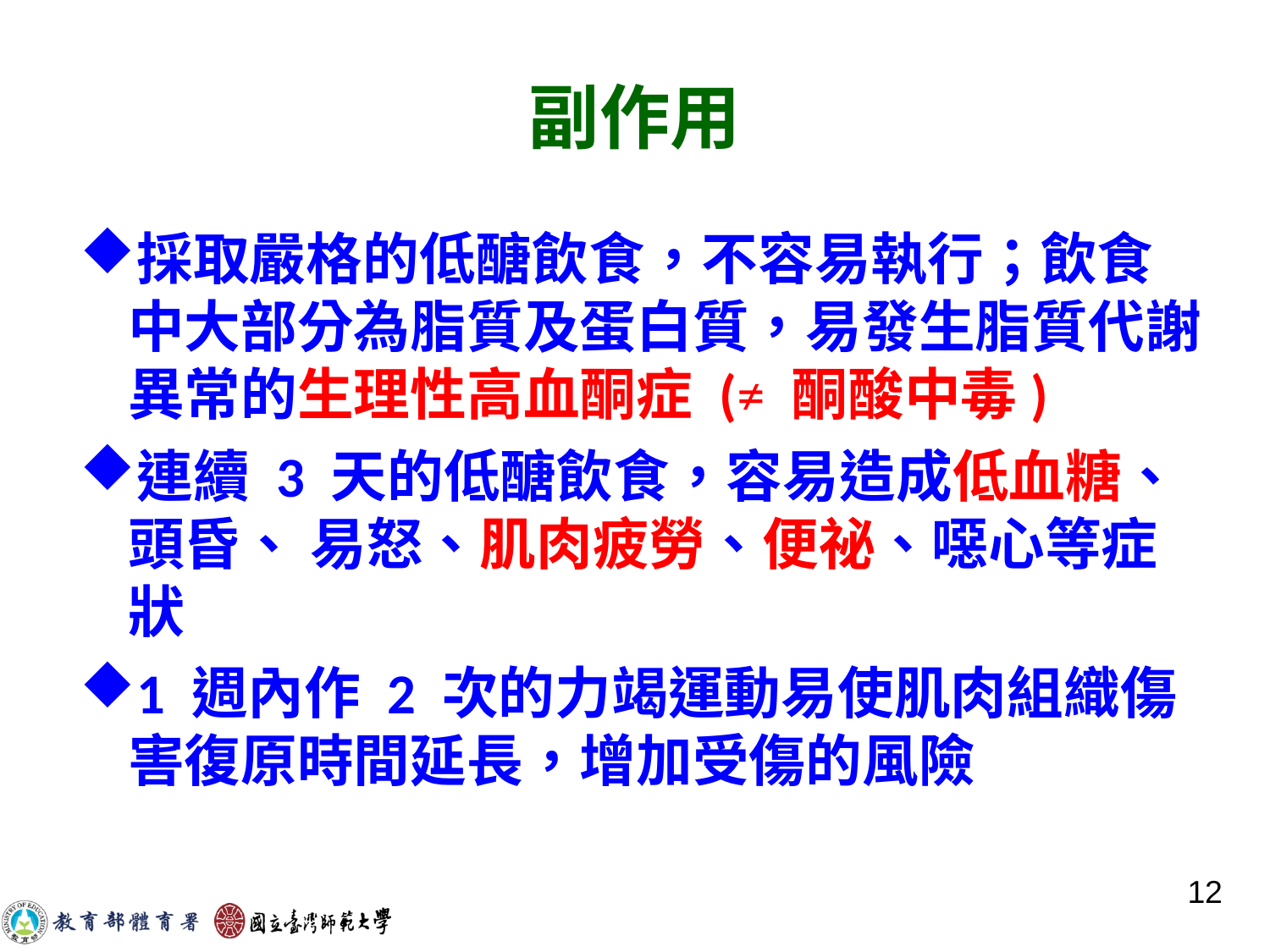

# 副作用
採取嚴格的低醣飲食，不容易執行；飲食中大部分為脂質及蛋白質，易發生脂質代謝異常的生理性高血酮症 (≠ 酮酸中毒)
連續 3 天的低醣飲食，容易造成低血糖、頭昏、 易怒、肌肉疲勞、便祕、噁心等症狀
1 週內作 2 次的力竭運動易使肌肉組織傷害復原時間延長，增加受傷的風險
12